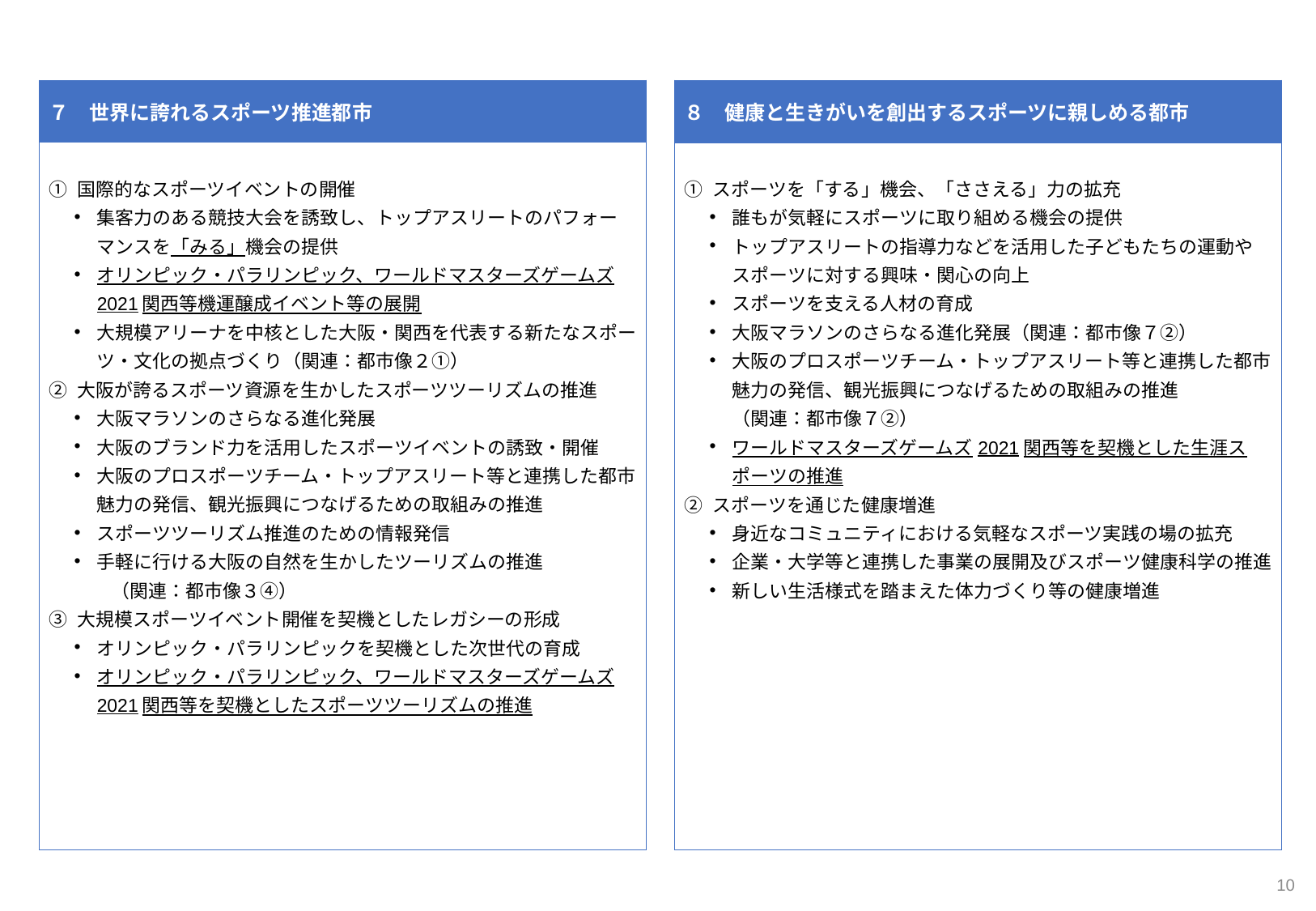

| ７　世界に誇れるスポーツ推進都市 |
| --- |
| ① 国際的なスポーツイベントの開催 集客力のある競技大会を誘致し、トップアスリートのパフォーマンスを「みる」機会の提供 オリンピック・パラリンピック、ワールドマスターズゲームズ2021関西等機運醸成イベント等の展開 大規模アリーナを中核とした大阪・関西を代表する新たなスポーツ・文化の拠点づくり（関連：都市像２①） ② 大阪が誇るスポーツ資源を生かしたスポーツツーリズムの推進 大阪マラソンのさらなる進化発展 大阪のブランド力を活用したスポーツイベントの誘致・開催 大阪のプロスポーツチーム・トップアスリート等と連携した都市魅力の発信、観光振興につなげるための取組みの推進 スポーツツーリズム推進のための情報発信 手軽に行ける大阪の自然を生かしたツーリズムの推進 　　（関連：都市像３④） ③ 大規模スポーツイベント開催を契機としたレガシーの形成 オリンピック・パラリンピックを契機とした次世代の育成　 オリンピック・パラリンピック、ワールドマスターズゲームズ2021関西等を契機としたスポーツツーリズムの推進 |
| ８　健康と生きがいを創出するスポーツに親しめる都市 |
| --- |
| ① スポーツを「する」機会、「ささえる」力の拡充 誰もが気軽にスポーツに取り組める機会の提供 トップアスリートの指導力などを活用した子どもたちの運動やスポーツに対する興味・関心の向上 スポーツを支える人材の育成 大阪マラソンのさらなる進化発展（関連：都市像７②） 大阪のプロスポーツチーム・トップアスリート等と連携した都市魅力の発信、観光振興につなげるための取組みの推進 （関連：都市像７②） ワールドマスターズゲームズ2021関西等を契機とした生涯スポーツの推進 ② スポーツを通じた健康増進 身近なコミュニティにおける気軽なスポーツ実践の場の拡充 企業・大学等と連携した事業の展開及びスポーツ健康科学の推進 新しい生活様式を踏まえた体力づくり等の健康増進 |
10